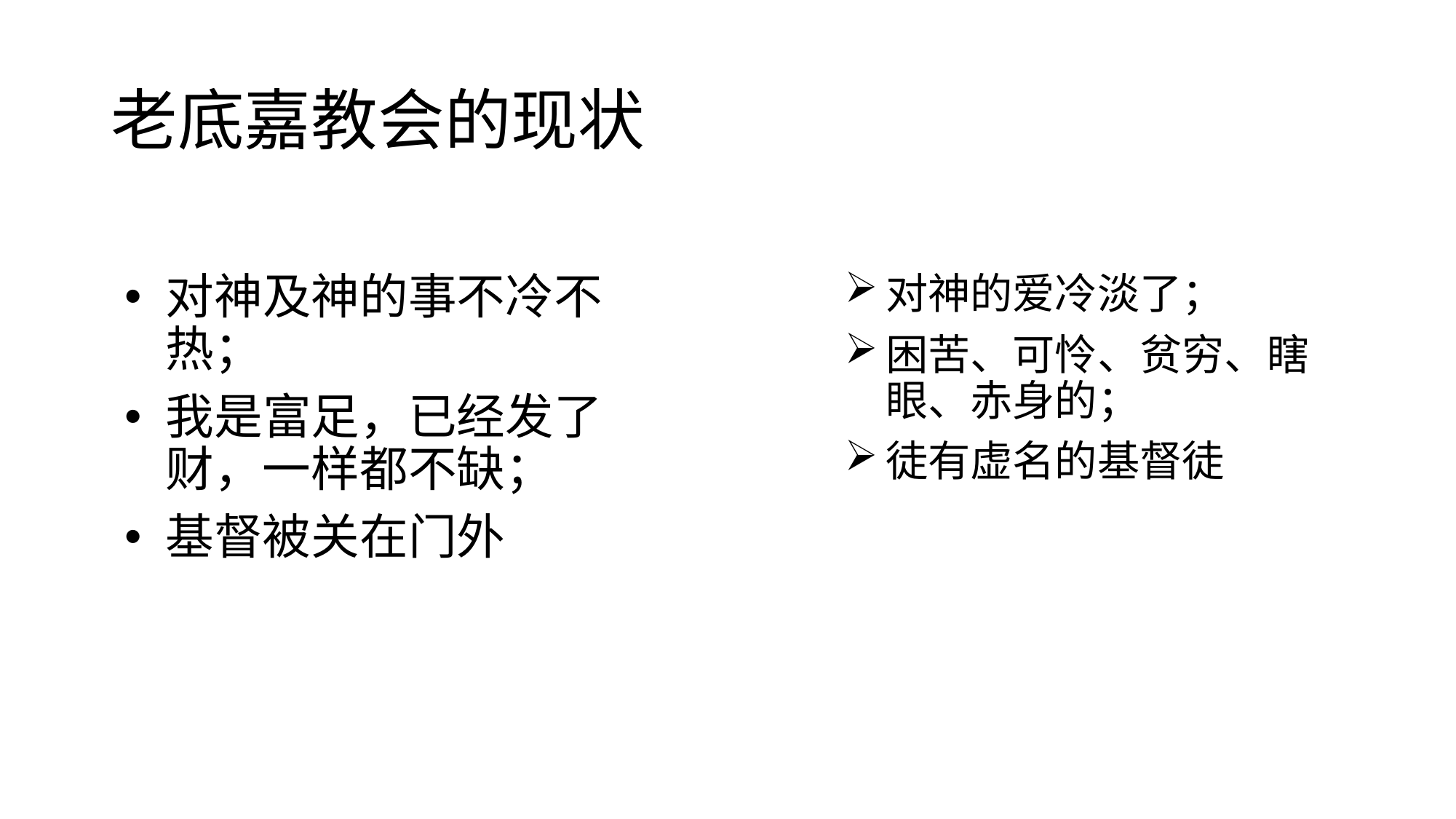

# 老底嘉教会的现状
对神及神的事不冷不热；
我是富足，已经发了财，一样都不缺；
基督被关在门外

对神的爱冷淡了；
困苦、可怜、贫穷、瞎眼、赤身的；
徒有虚名的基督徒